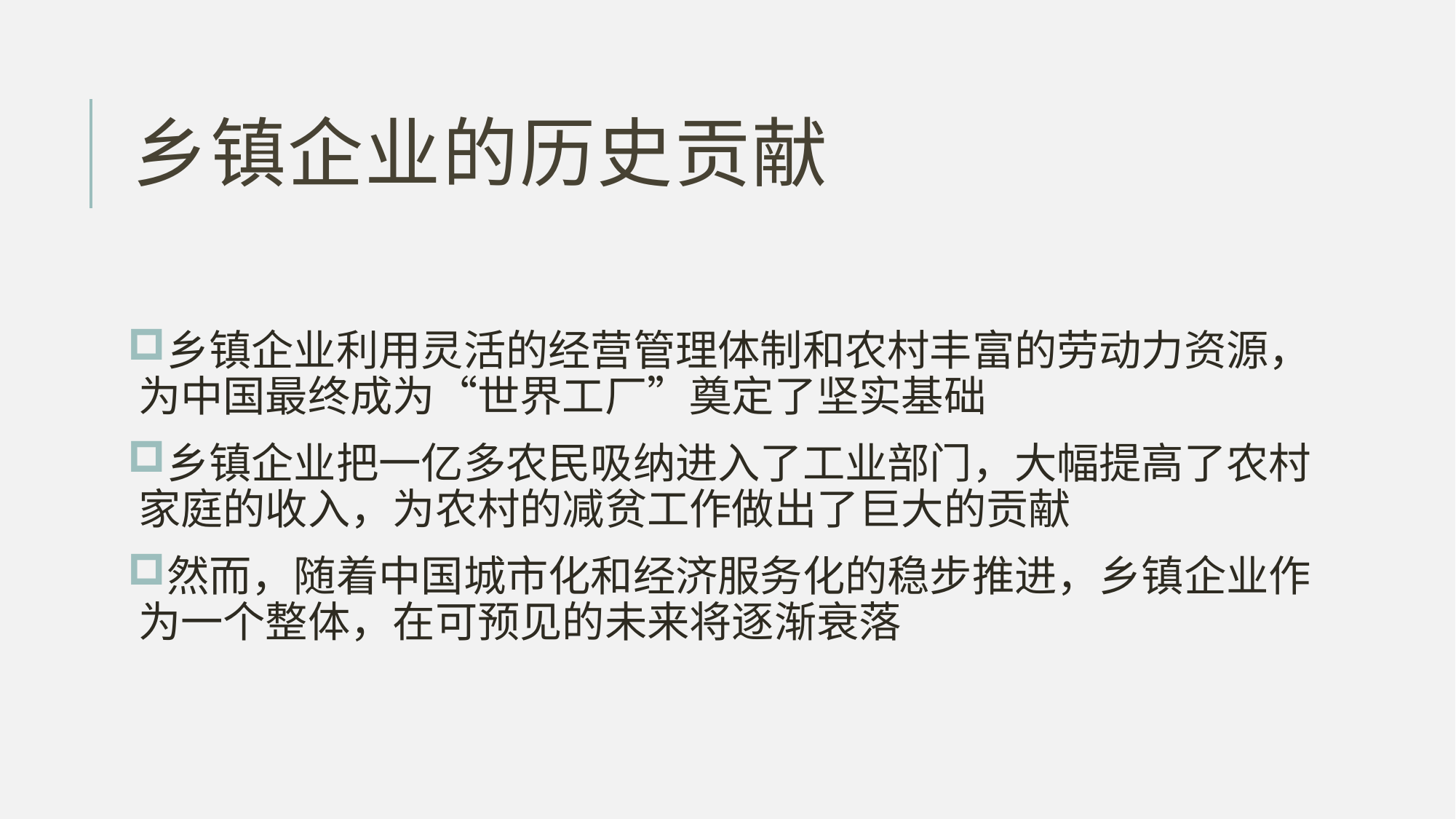

# 乡镇企业的历史贡献
乡镇企业利用灵活的经营管理体制和农村丰富的劳动力资源，为中国最终成为“世界工厂”奠定了坚实基础
乡镇企业把一亿多农民吸纳进入了工业部门，大幅提高了农村家庭的收入，为农村的减贫工作做出了巨大的贡献
然而，随着中国城市化和经济服务化的稳步推进，乡镇企业作为一个整体，在可预见的未来将逐渐衰落